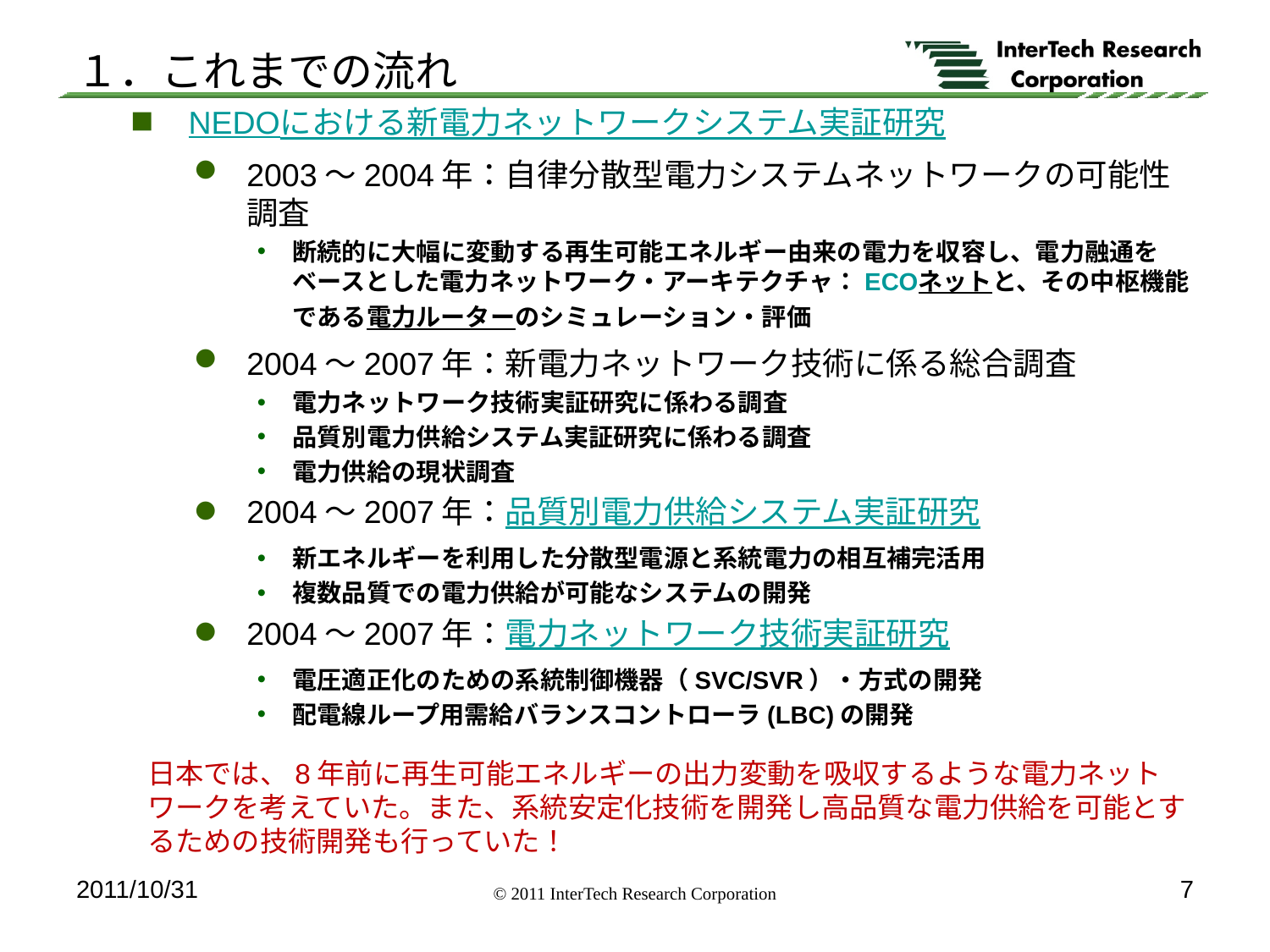

# １．これまでの流れ
NEDOにおける新電力ネットワークシステム実証研究
2003～2004年：自律分散型電力システムネットワークの可能性調査
断続的に大幅に変動する再生可能エネルギー由来の電力を収容し、電力融通をベースとした電力ネットワーク・アーキテクチャ：ECOネットと、その中枢機能である電力ルーターのシミュレーション・評価
2004～2007年：新電力ネットワーク技術に係る総合調査
電力ネットワーク技術実証研究に係わる調査
品質別電力供給システム実証研究に係わる調査
電力供給の現状調査
2004～2007年：品質別電力供給システム実証研究
新エネルギーを利用した分散型電源と系統電力の相互補完活用
複数品質での電力供給が可能なシステムの開発
2004～2007年：電力ネットワーク技術実証研究
電圧適正化のための系統制御機器（SVC/SVR）・方式の開発
配電線ループ用需給バランスコントローラ(LBC)の開発

日本では、8年前に再生可能エネルギーの出力変動を吸収するような電力ネットワークを考えていた。また、系統安定化技術を開発し高品質な電力供給を可能とするための技術開発も行っていた！
2011/10/31
7
© 2011 InterTech Research Corporation